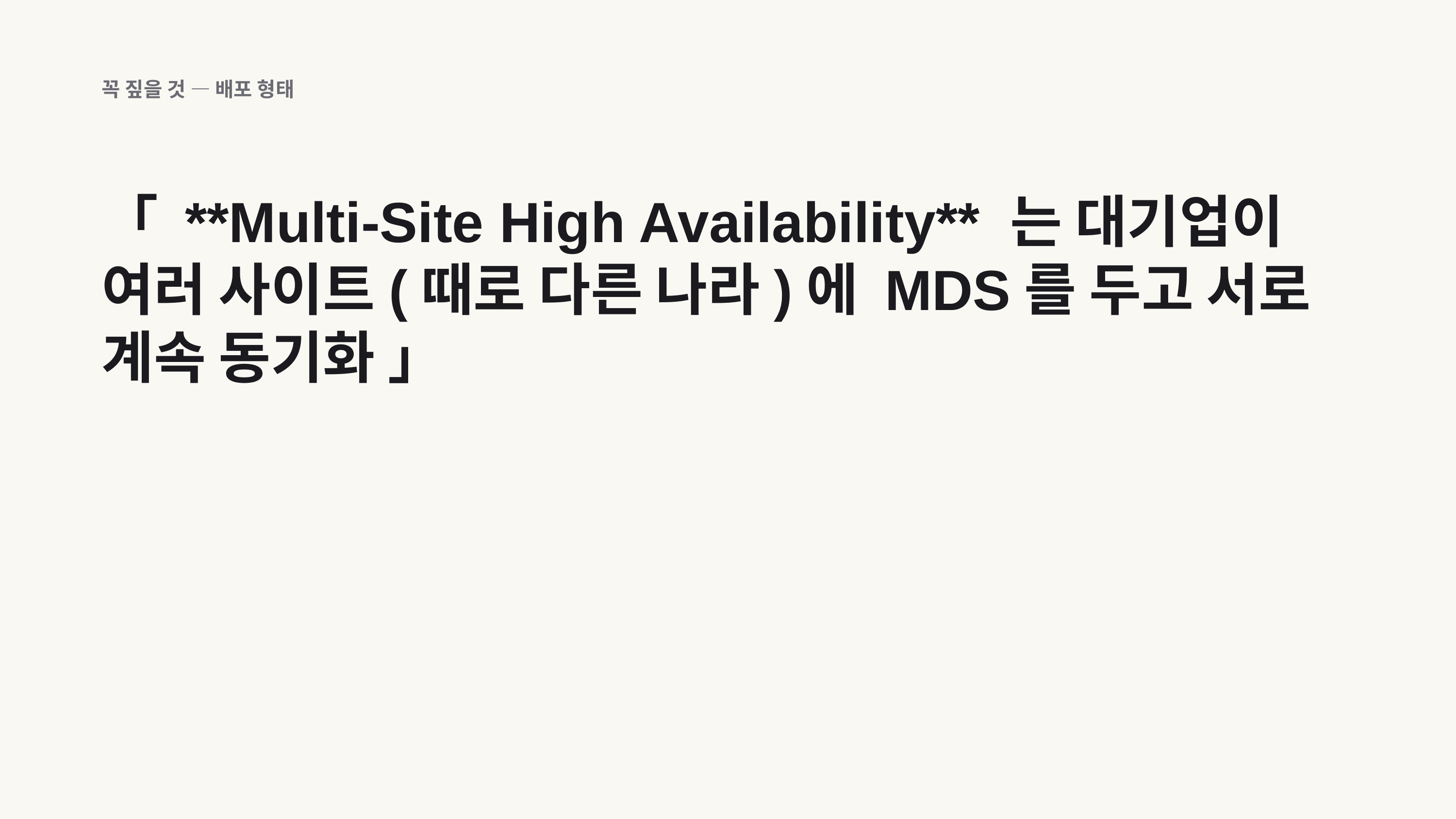

꼭 짚을 것 — 배포 형태
「 **Multi-Site High Availability** 는 대기업이 여러 사이트(때로 다른 나라)에 MDS를 두고 서로 계속 동기화 」